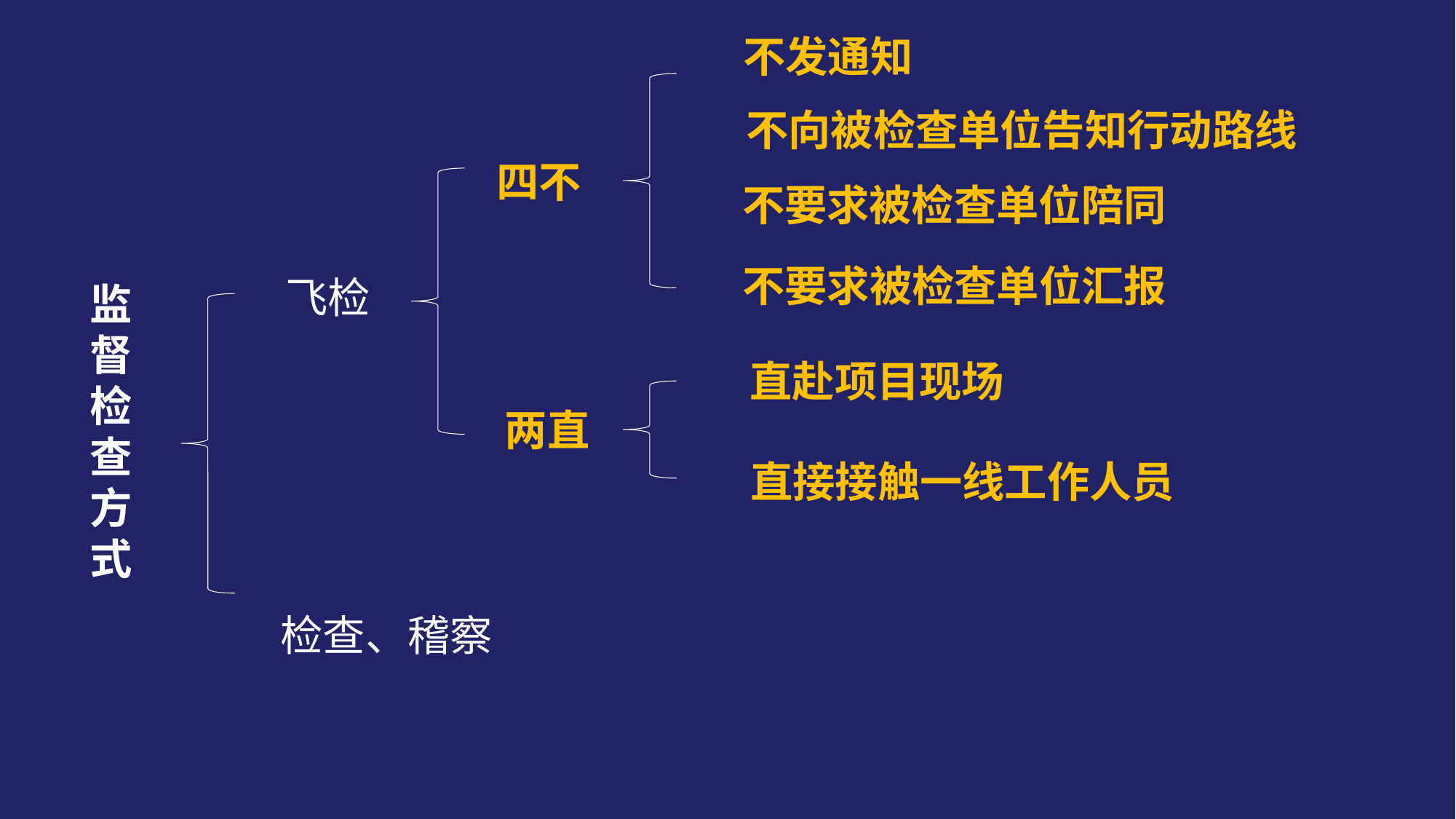

不发通知

不向被检查单位告知行动路线
四不

不要求被检查单位陪同
不要求被检查单位汇报
飞检
监督检查方式

直赴项目现场

两直
直接接触一线工作人员
检查、稽察